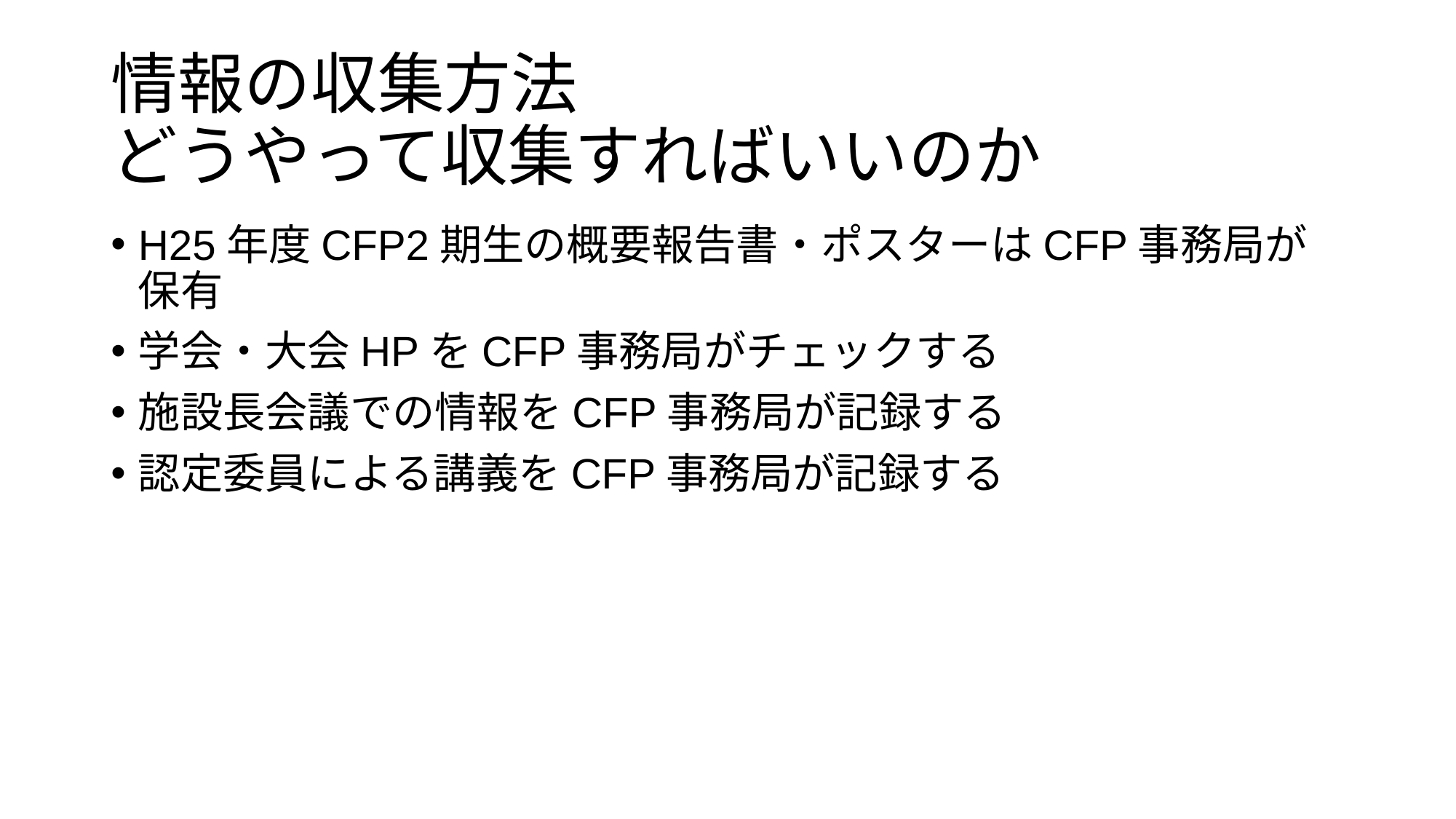

# 情報の収集方法 どうやって収集すればいいのか
H25年度CFP2期生の概要報告書・ポスターはCFP事務局が保有
学会・大会HPをCFP事務局がチェックする
施設長会議での情報をCFP事務局が記録する
認定委員による講義をCFP事務局が記録する